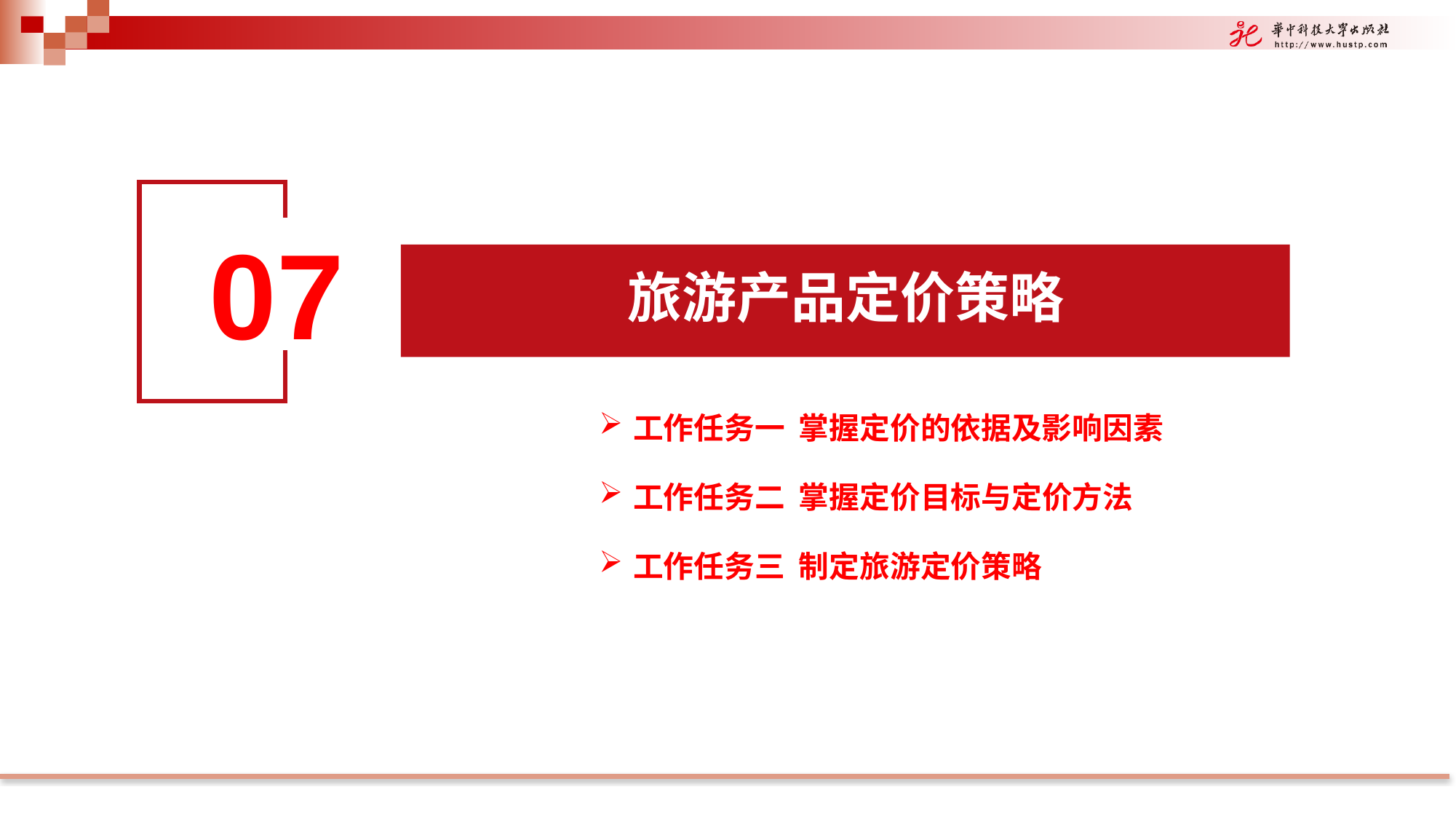

07

旅游产品定价策略

工作任务一  掌握定价的依据及影响因素
工作任务二  掌握定价目标与定价方法
工作任务三  制定旅游定价策略